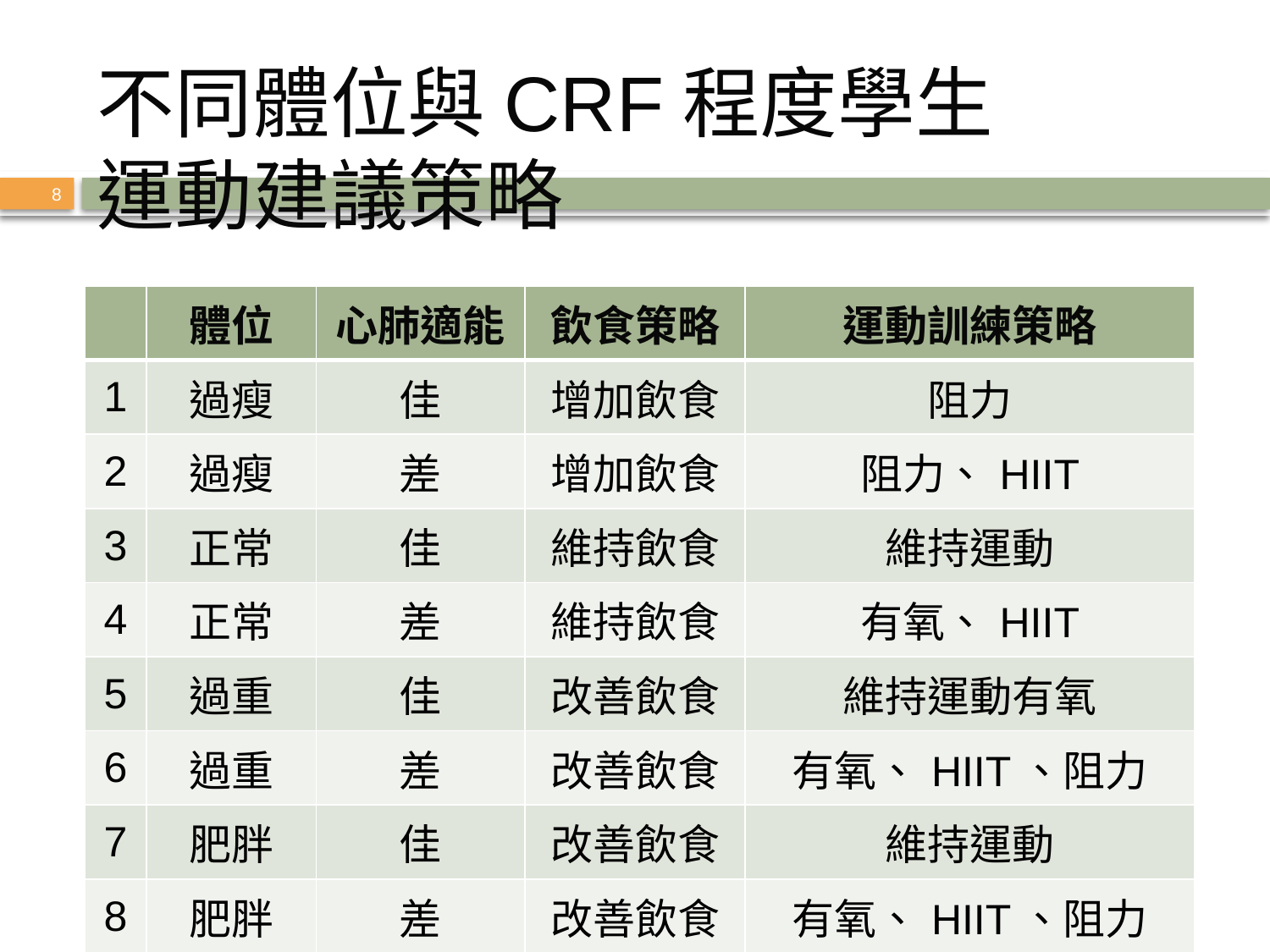

# 不同體位與CRF程度學生 運動建議策略
8
|  | 體位 | 心肺適能 | 飲食策略 | 運動訓練策略 |
| --- | --- | --- | --- | --- |
| 1 | 過瘦 | 佳 | 增加飲食 | 阻力 |
| 2 | 過瘦 | 差 | 增加飲食 | 阻力、HIIT |
| 3 | 正常 | 佳 | 維持飲食 | 維持運動 |
| 4 | 正常 | 差 | 維持飲食 | 有氧、HIIT |
| 5 | 過重 | 佳 | 改善飲食 | 維持運動有氧 |
| 6 | 過重 | 差 | 改善飲食 | 有氧、HIIT、阻力 |
| 7 | 肥胖 | 佳 | 改善飲食 | 維持運動 |
| 8 | 肥胖 | 差 | 改善飲食 | 有氧、HIIT、阻力 |